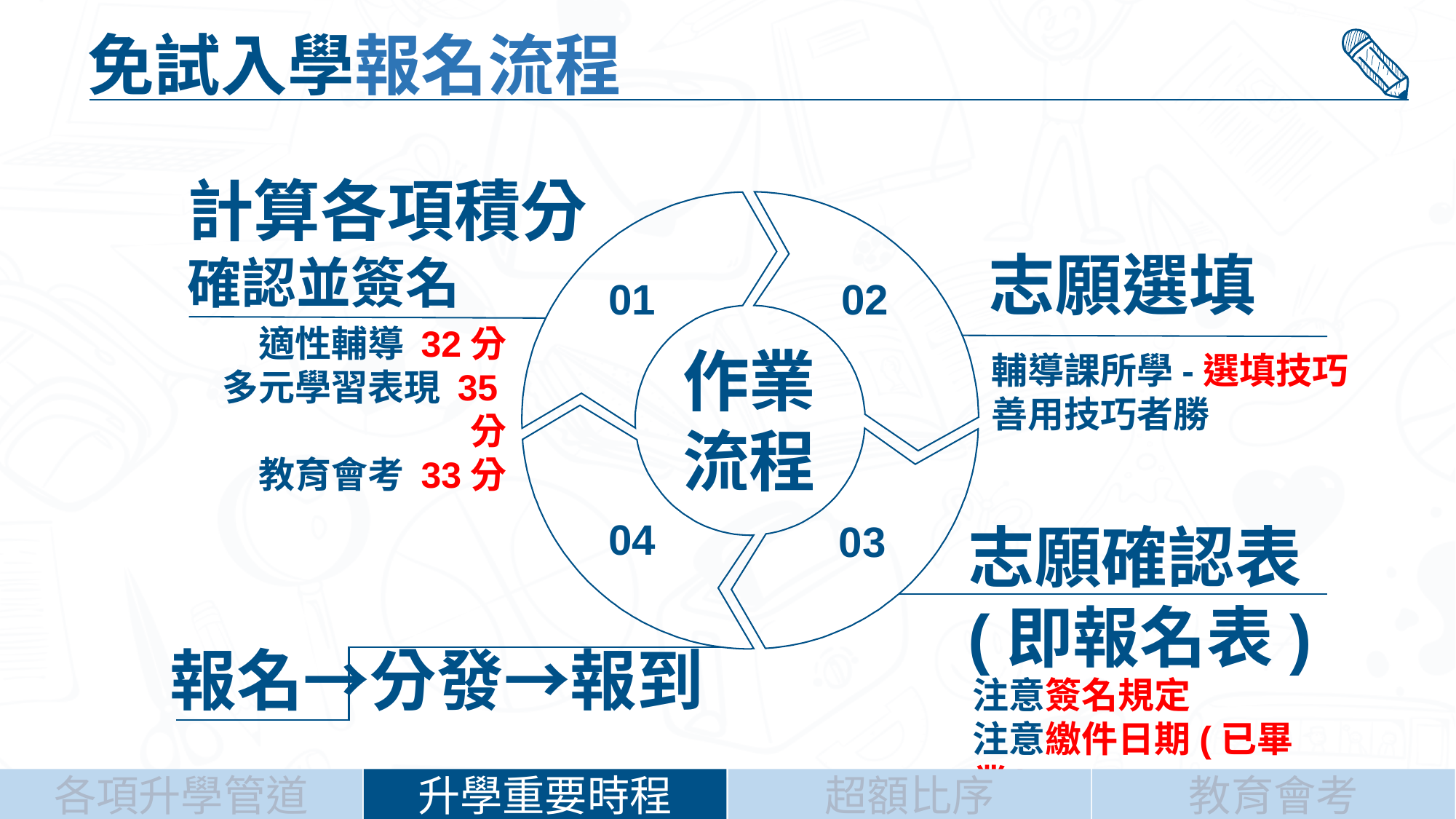

免試入學報名流程
計算各項積分確認並簽名

志願選填
01
02
適性輔導 32分
多元學習表現 35分
教育會考 33分
作業流程
輔導課所學-選填技巧
善用技巧者勝
04
03
志願確認表(即報名表)
報名→分發→報到
注意簽名規定
注意繳件日期(已畢業)
升學重要時程
超額比序
教育會考
各項升學管道